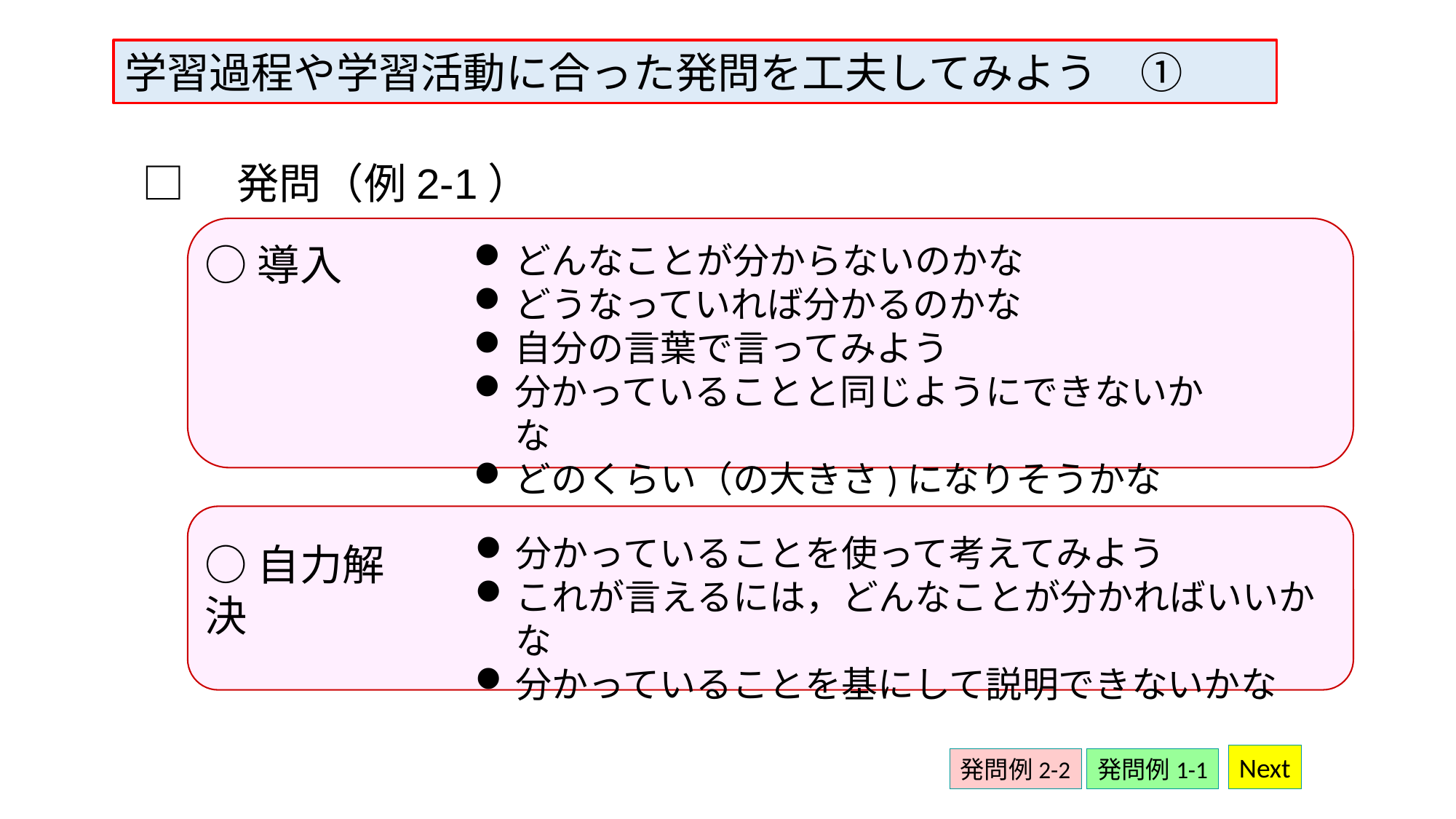

学習過程や学習活動に合った発問を工夫してみよう　①
□　発問（例2-1）

○導入
どんなことが分からないのかな
どうなっていれば分かるのかな
自分の言葉で言ってみよう
分かっていることと同じようにできないかな
どのくらい（の大きさ)になりそうかな

分かっていることを使って考えてみよう
これが言えるには，どんなことが分かればいいかな
分かっていることを基にして説明できないかな
○自力解決
Next
発問例2-2
発問例1-1